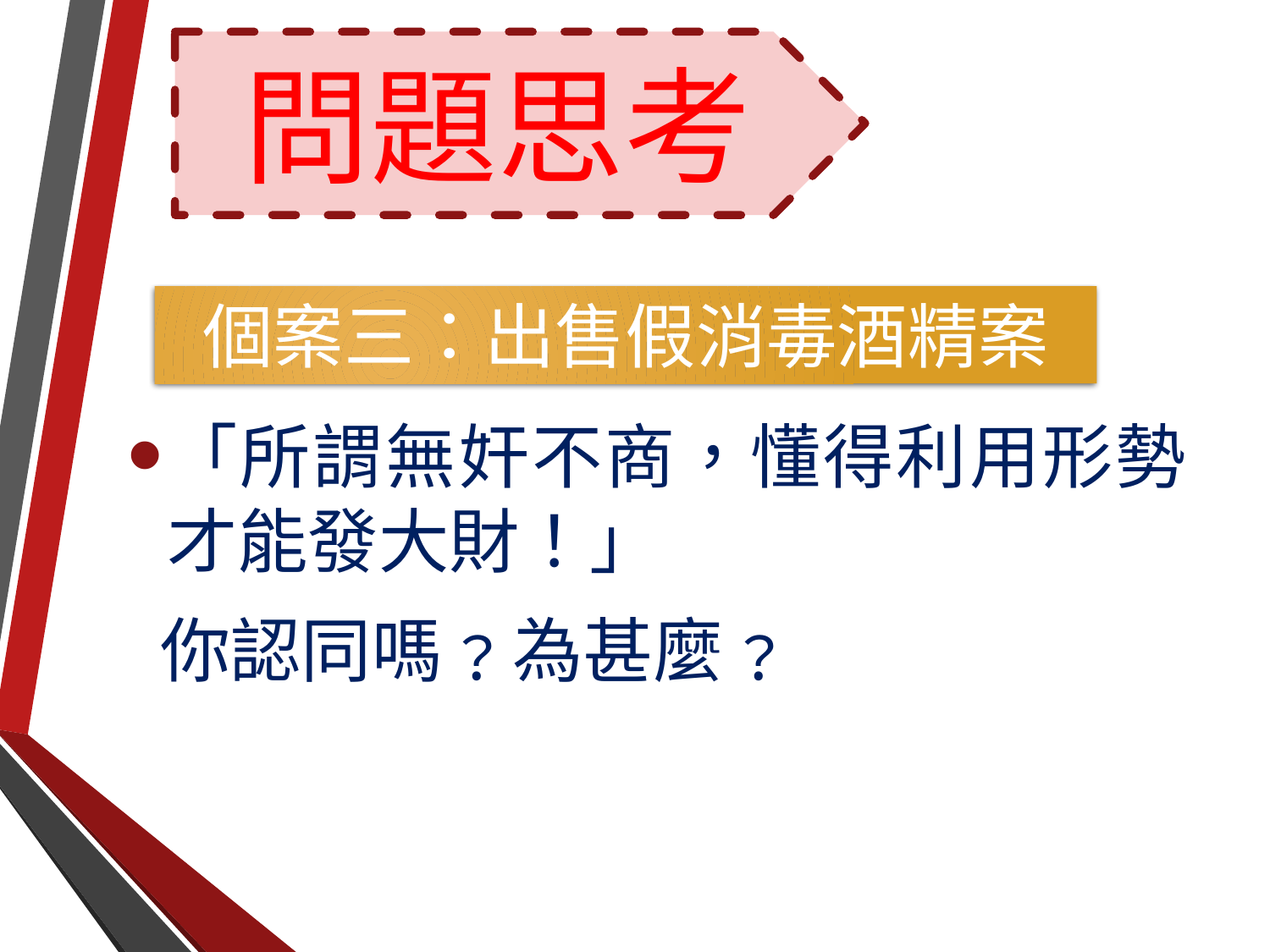

問題思考
個案三：出售假消毒酒精案
「所謂無奸不商，懂得利用形勢才能發大財！」
 你認同嗎﹖為甚麼﹖